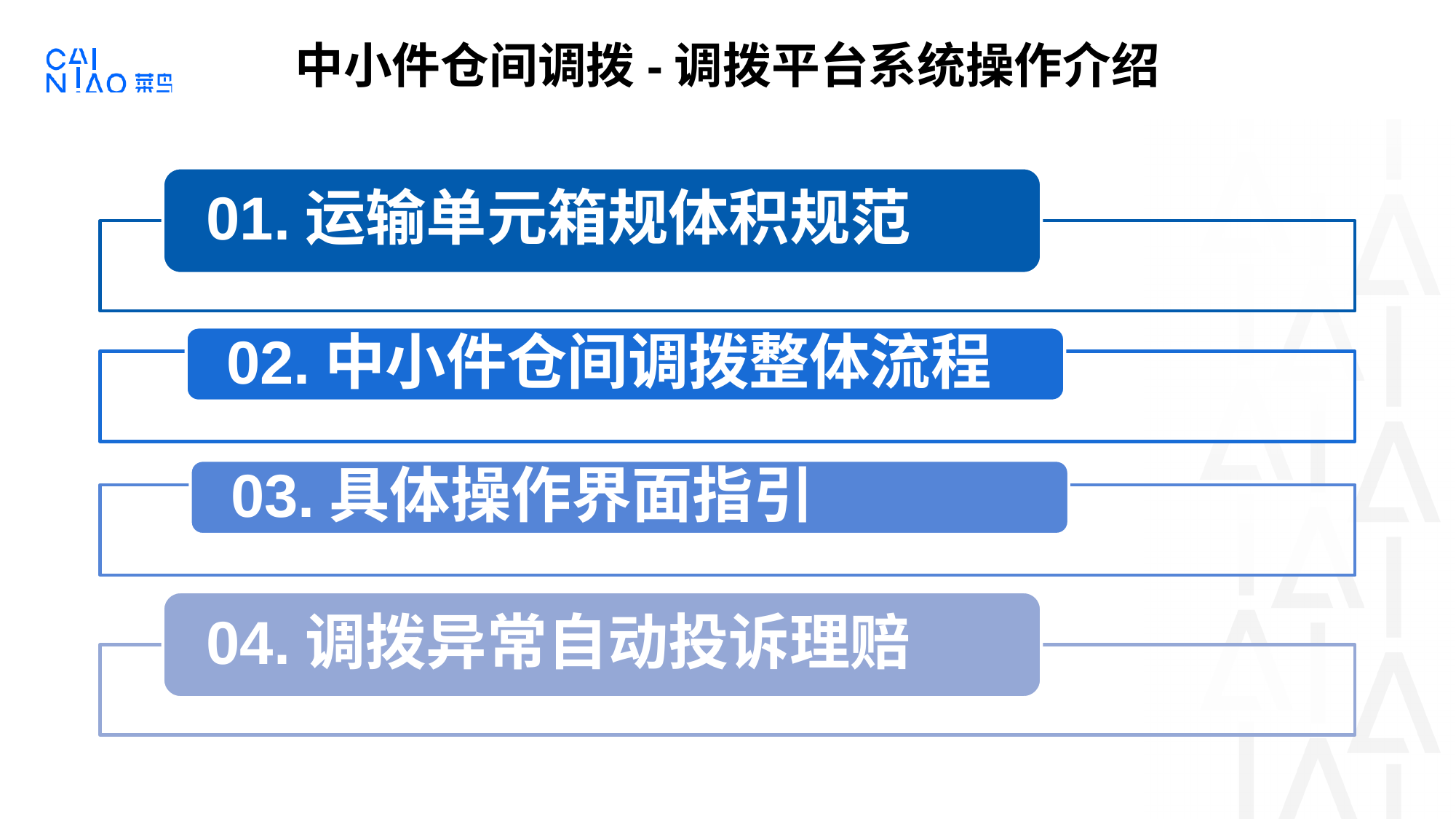

中小件仓间调拨-调拨平台系统操作介绍
01.运输单元箱规体积规范
02.中小件仓间调拨整体流程
03.具体操作界面指引
04.调拨异常自动投诉理赔